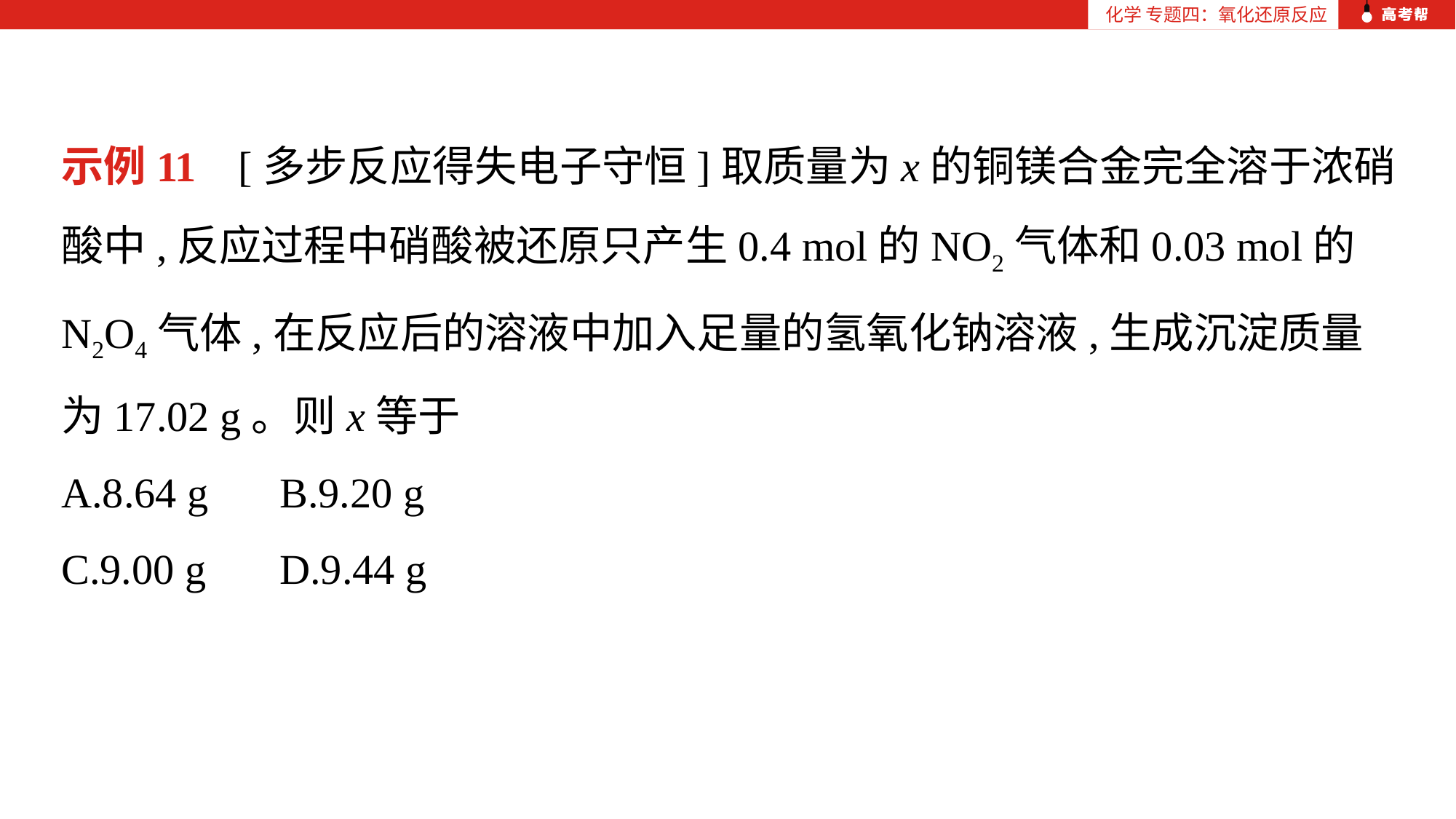

化学 专题四：氧化还原反应

示例11    [多步反应得失电子守恒]取质量为x的铜镁合金完全溶于浓硝酸中,反应过程中硝酸被还原只产生0.4 mol的NO2气体和0.03 mol的N2O4气体,在反应后的溶液中加入足量的氢氧化钠溶液,生成沉淀质量为17.02 g。则x等于
A.8.64 g	B.9.20 g
C.9.00 g	D.9.44 g